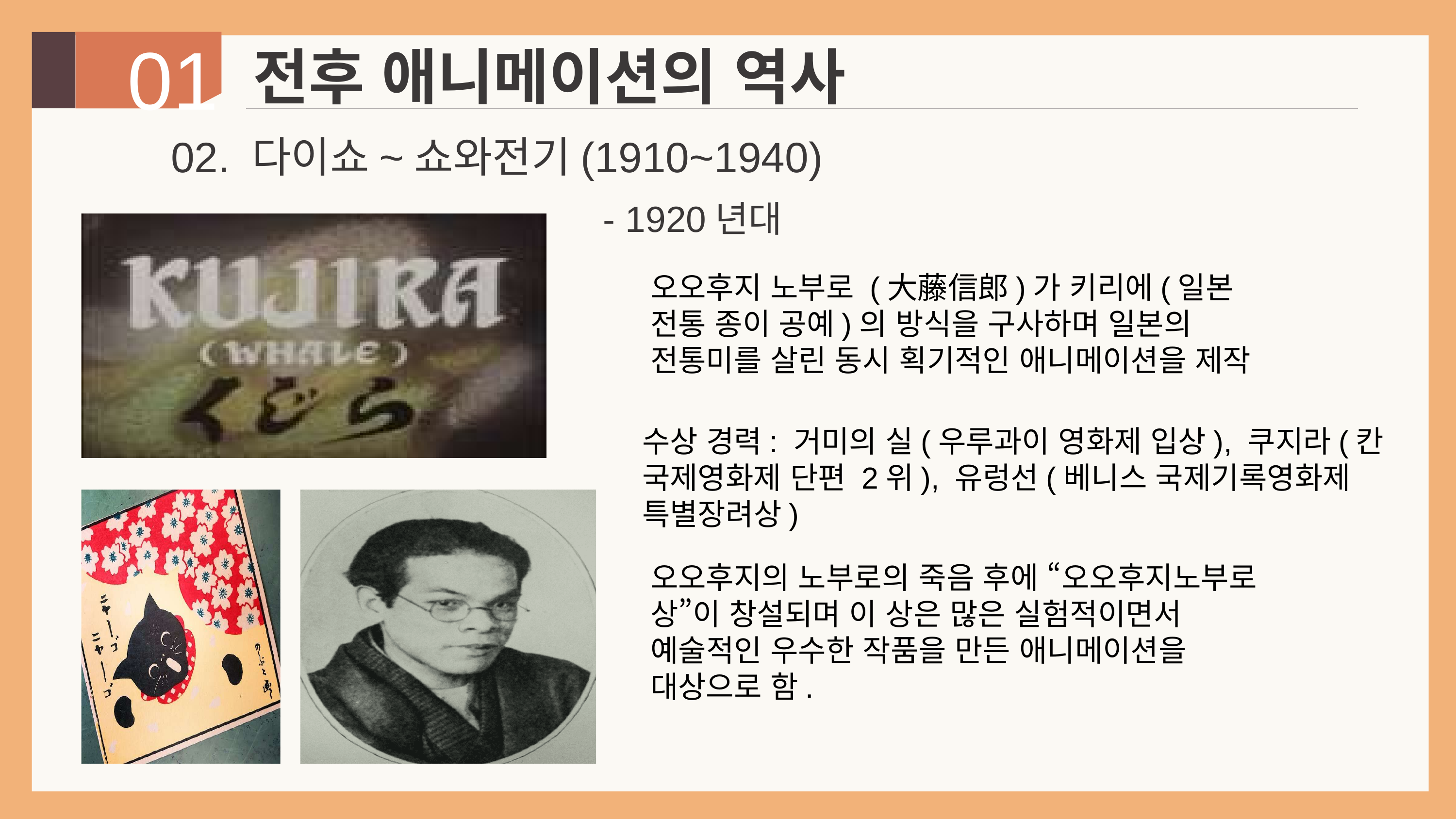

전후 애니메이션의 역사

01
02. 다이쇼~쇼와전기(1910~1940)
- 1920년대

오오후지 노부로 (大藤信郎)가 키리에(일본 전통 종이 공예)의 방식을 구사하며 일본의 전통미를 살린 동시 획기적인 애니메이션을 제작

수상 경력: 거미의 실(우루과이 영화제 입상), 쿠지라(칸 국제영화제 단편 2위), 유렁선(베니스 국제기록영화제 특별장려상)

오오후지의 노부로의 죽음 후에 “오오후지노부로상”이 창설되며 이 상은 많은 실험적이면서 예술적인 우수한 작품을 만든 애니메이션을 대상으로 함.